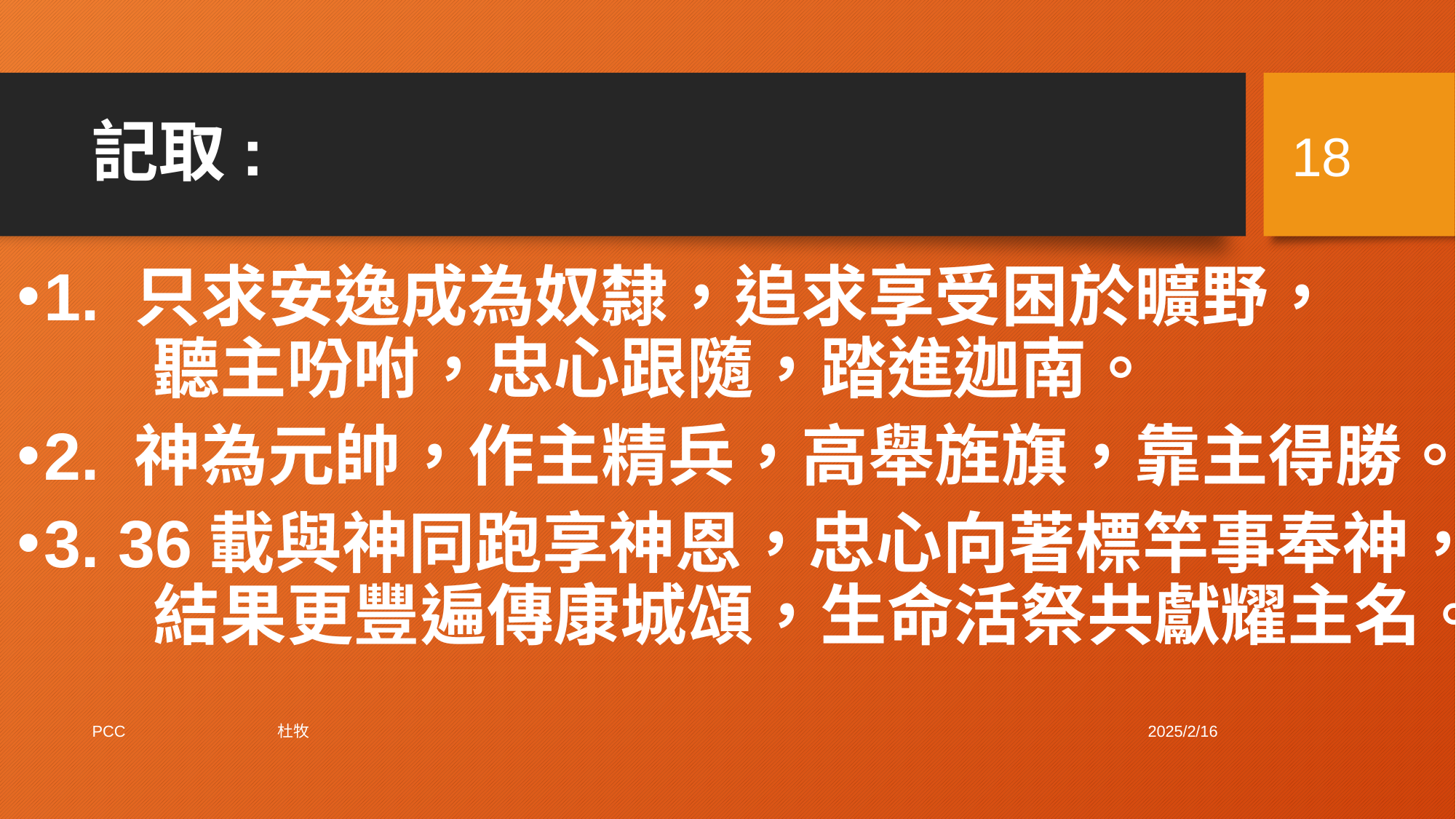

18
# 記取:
1. 只求安逸成為奴隸，追求享受困於曠野，           	聽主吩咐，忠心跟隨，踏進迦南。
2. 神為元帥，作主精兵，高舉旌旗，靠主得勝。
3. 36載與神同跑享神恩，忠心向著標竿事奉神，    	結果更豐遍傳康城頌，生命活祭共獻耀主名。
2025/2/16
PCC                                  杜牧